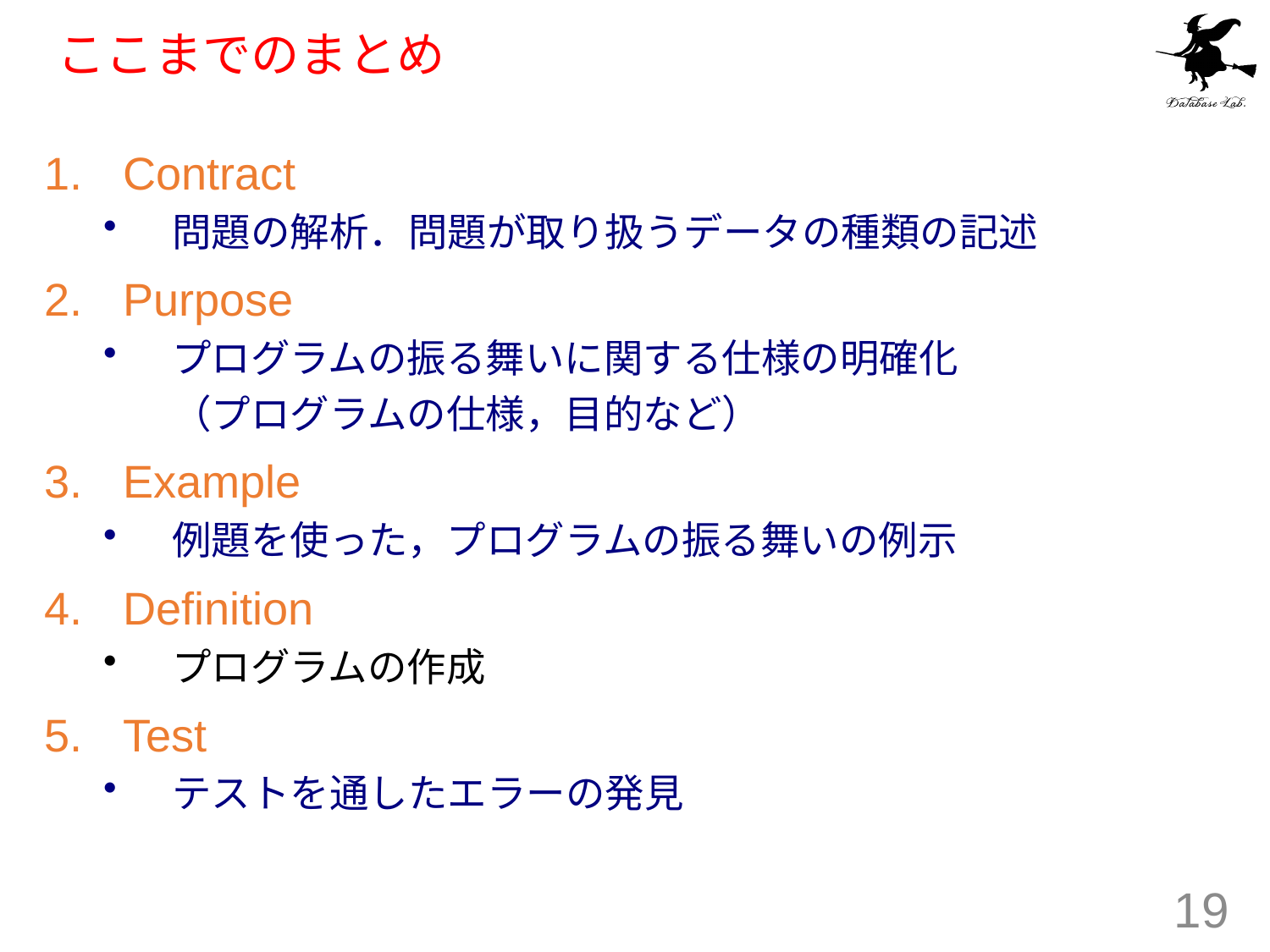

# ここまでのまとめ
Contract
問題の解析．問題が取り扱うデータの種類の記述
Purpose
プログラムの振る舞いに関する仕様の明確化
	（プログラムの仕様，目的など）
Example
例題を使った，プログラムの振る舞いの例示
Definition
プログラムの作成
Test
テストを通したエラーの発見
19